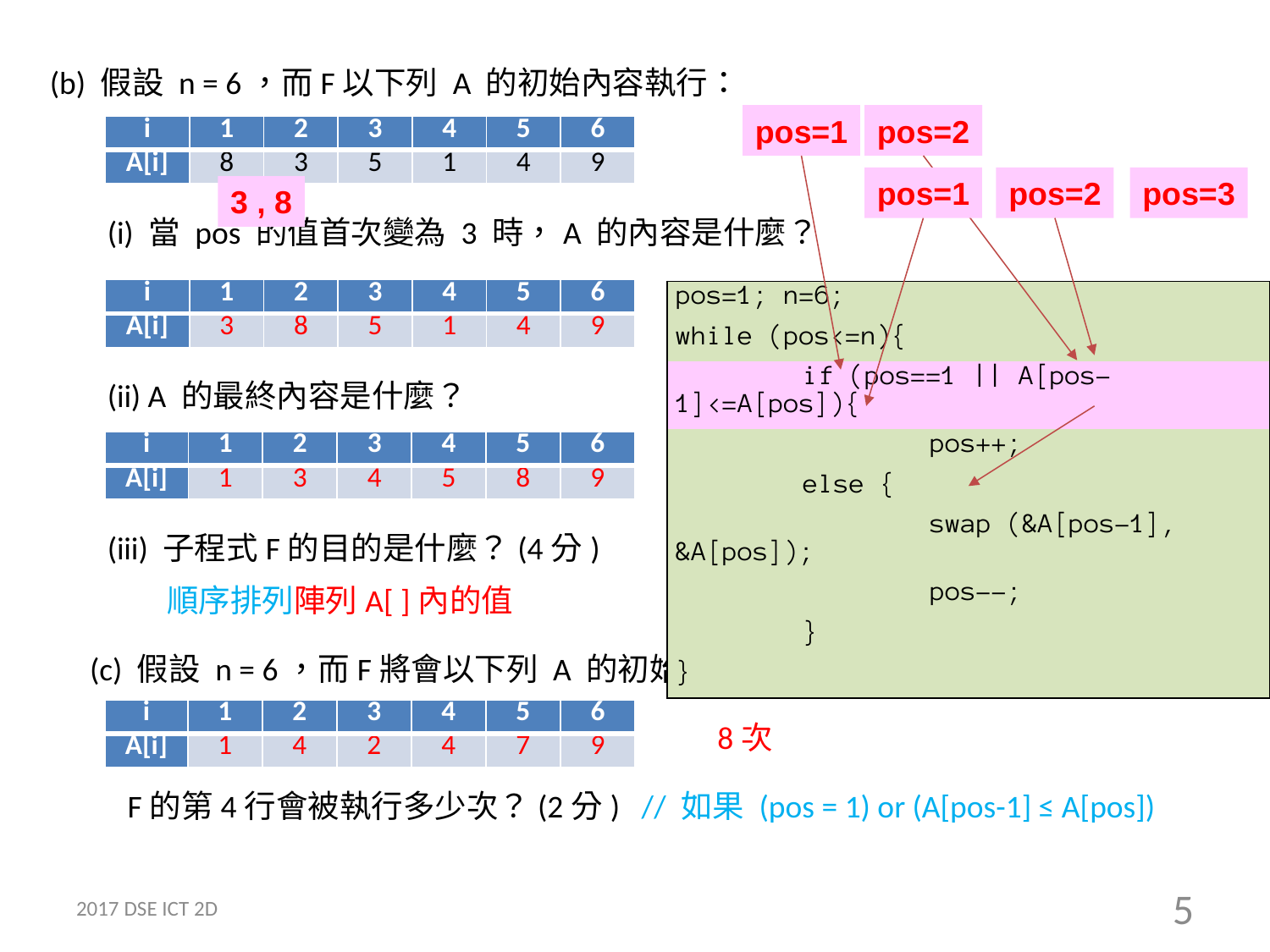

(b) 假設 n = 6，而F以下列 A 的初始內容執行：
pos=1
pos=2
| i | 1 | 2 | 3 | 4 | 5 | 6 |
| --- | --- | --- | --- | --- | --- | --- |
| A[i] | 8 | 3 | 5 | 1 | 4 | 9 |
pos=1
pos=2
pos=3
3 , 8
(i) 當 pos 的值首次變為 3 時，A 的內容是什麼？
| i | 1 | 2 | 3 | 4 | 5 | 6 |
| --- | --- | --- | --- | --- | --- | --- |
| A[i] | 3 | 8 | 5 | 1 | 4 | 9 |
| pos=1; n=6; |
| --- |
| while (pos<=n){ |
| if (pos==1 || A[pos-1]<=A[pos]){ |
| pos++; |
| else { |
| swap (&A[pos-1], &A[pos]); |
| pos--; |
| } |
| } |
(ii) A 的最終內容是什麼？
| i | 1 | 2 | 3 | 4 | 5 | 6 |
| --- | --- | --- | --- | --- | --- | --- |
| A[i] | 1 | 3 | 4 | 5 | 8 | 9 |
(iii) 子程式F的目的是什麼？(4分)
順序排列陣列A[ ]內的值
(c) 假設 n = 6，而F將會以下列 A 的初始內容執行：
| i | 1 | 2 | 3 | 4 | 5 | 6 |
| --- | --- | --- | --- | --- | --- | --- |
| A[i] | 1 | 4 | 2 | 4 | 7 | 9 |
8次
F的第4行會被執行多少次？(2分)   // 如果 (pos = 1) or (A[pos-1] ≤ A[pos])
2017 DSE ICT 2D
5